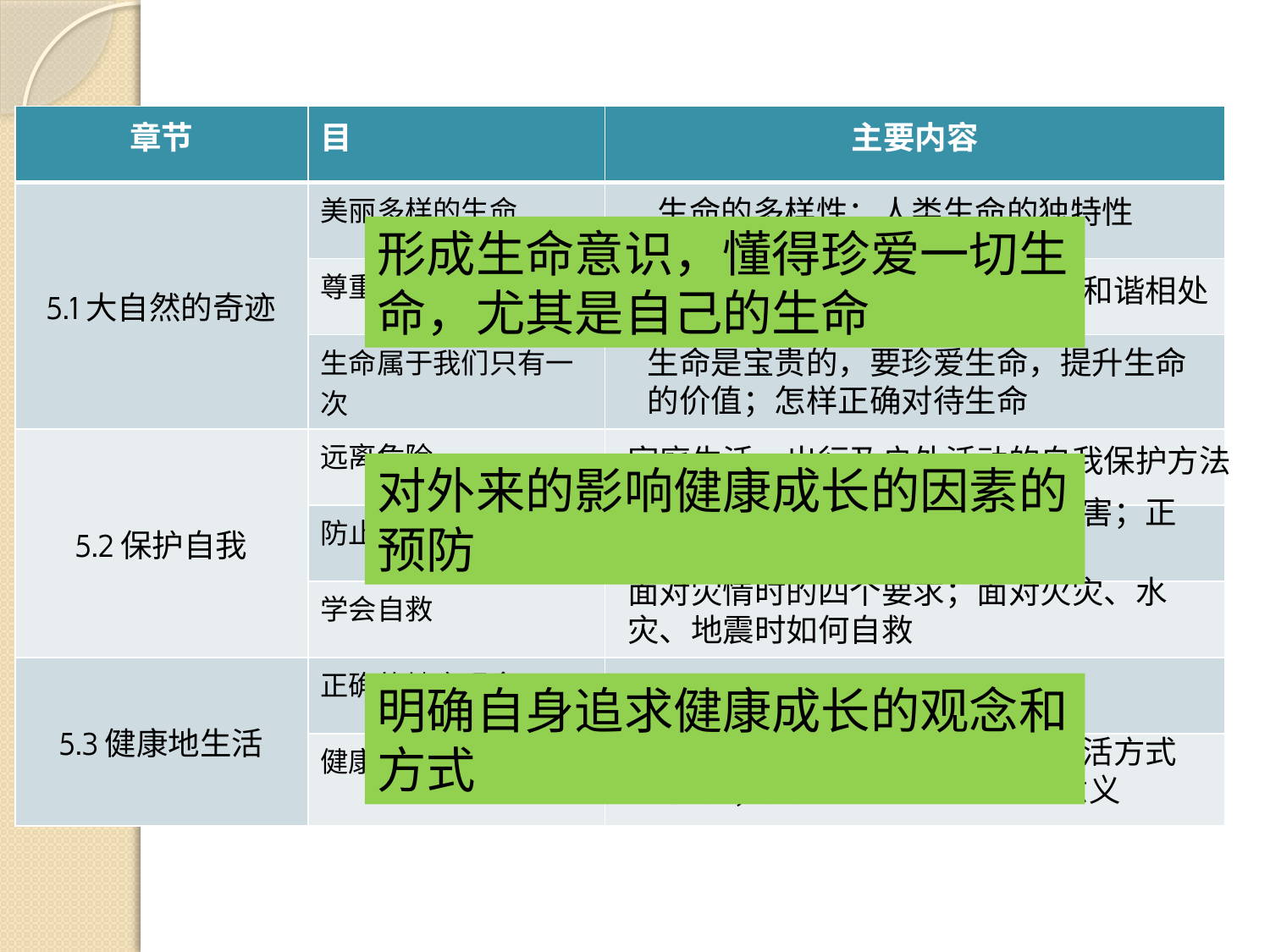

| 章节 | 目 | 主要内容 |
| --- | --- | --- |
| 5.1大自然的奇迹 | 美丽多样的生命 |  |
|  | 尊重自然，保护生态 |  |
|  | 生命属于我们只有一次 |  |
| 5.2保护自我 | 远离危险 |  |
|  | 防止侵害 |  |
|  | 学会自救 |  |
| 5.3健康地生活 | 正确的健康观念 |  |
|  | 健康的生活方式 |  |
生命的多样性；人类生命的独特性
形成生命意识，懂得珍爱一切生命，尤其是自己的生命
尊重自然、善待自然，与大自然和谐相处
生命是宝贵的，要珍爱生命，提升生命的价值；怎样正确对待生命
家庭生活、出行及户外活动的自我保护方法
对外来的影响健康成长的因素的预防
侵害的概念；青少年面临哪些侵害；正确应对侵害的方法
面对灾情时的四个要求；面对火灾、水灾、地震时如何自救
健康的概念；如何促进健康
明确自身追求健康成长的观念和方式
生活方式与健康的关系；健康生活方式的内容；养成 健康生活方式的意义